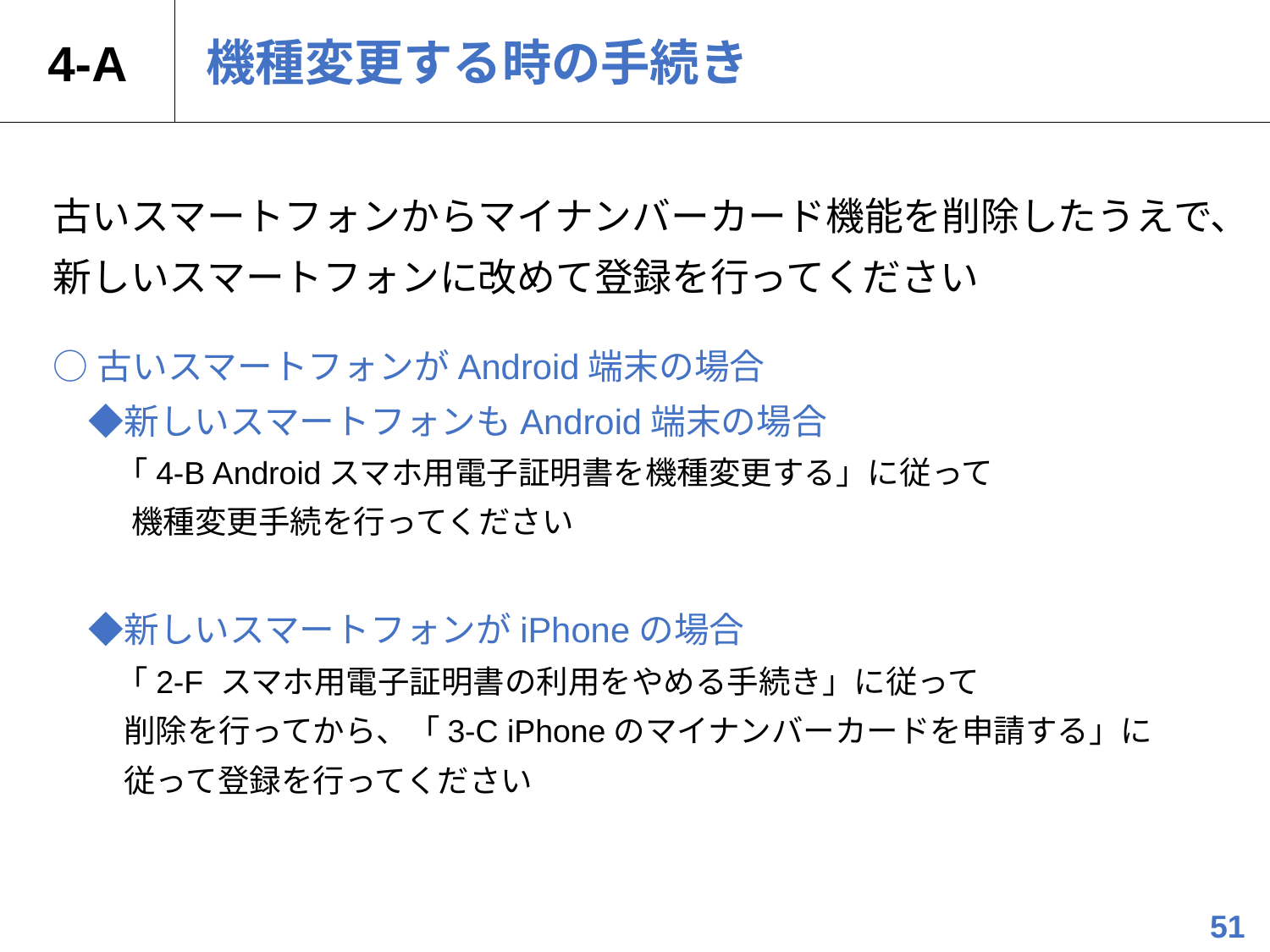

4-A
# 機種変更する時の手続き
古いスマートフォンからマイナンバーカード機能を削除したうえで、
新しいスマートフォンに改めて登録を行ってください
○古いスマートフォンがAndroid端末の場合
　◆新しいスマートフォンもAndroid端末の場合
　　「4-B Androidスマホ用電子証明書を機種変更する」に従って
 　　機種変更手続を行ってください

　◆新しいスマートフォンがiPhoneの場合
　　「2-F スマホ用電子証明書の利用をやめる手続き」に従って
　 　削除を行ってから、「3-C iPhoneのマイナンバーカードを申請する」に
　 　従って登録を行ってください

51